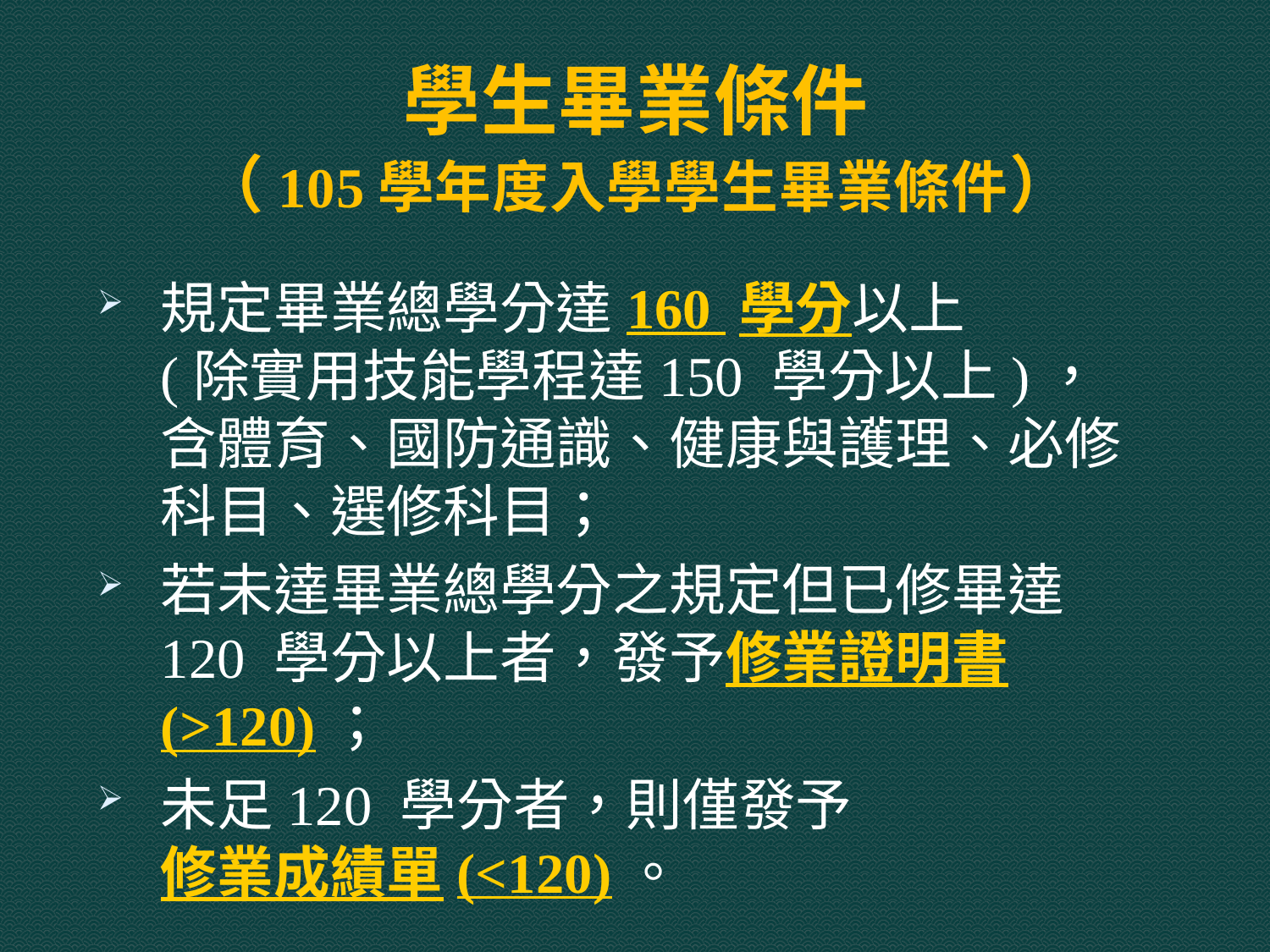

# 學生畢業條件 （105學年度入學學生畢業條件）
規定畢業總學分達160 學分以上
(除實用技能學程達150 學分以上)，
含體育、國防通識、健康與護理、必修科目、選修科目；
若未達畢業總學分之規定但已修畢達120 學分以上者，發予修業證明書(>120)；
未足120 學分者，則僅發予
修業成績單(<120)。